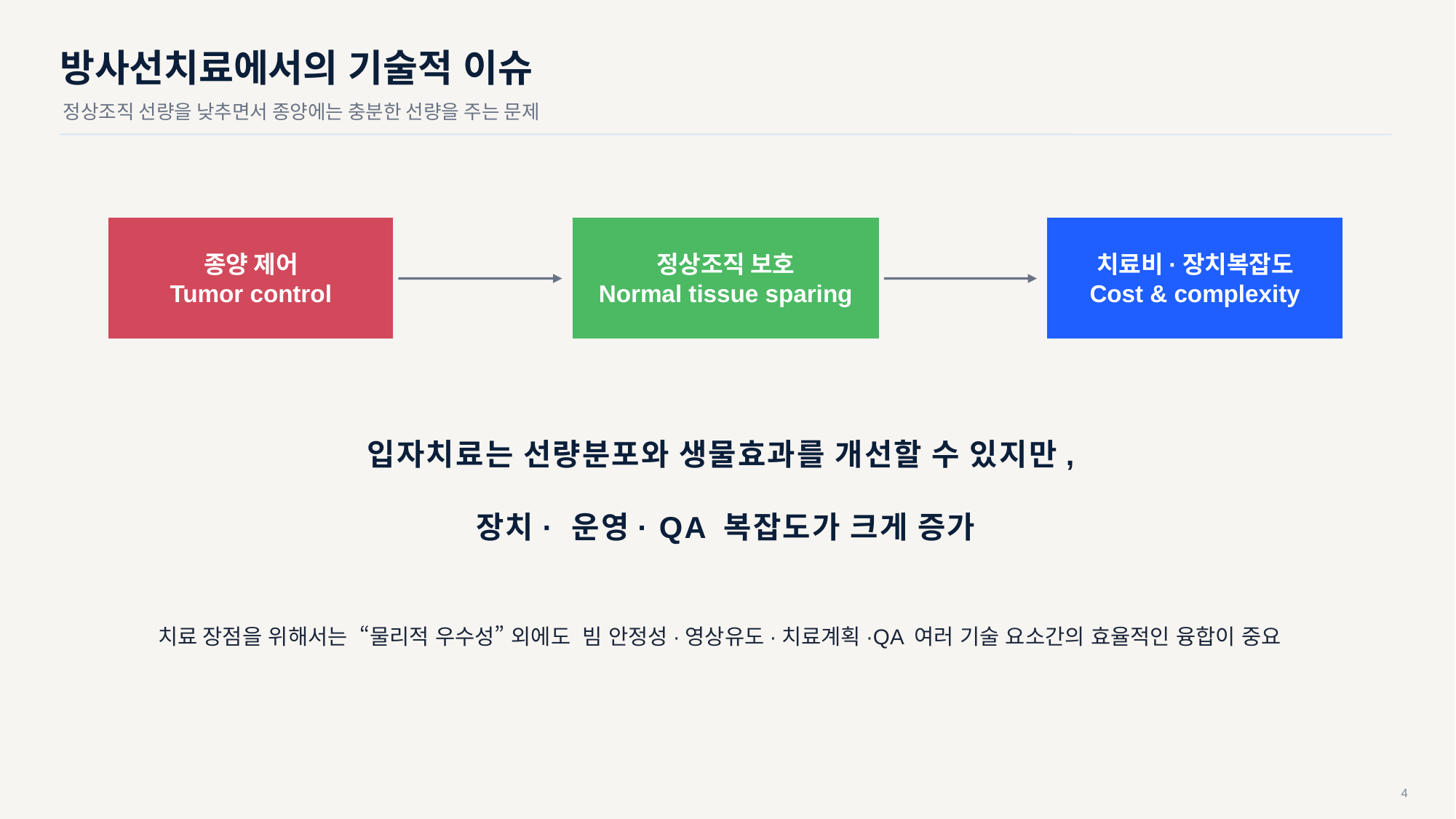

방사선치료에서의 기술적 이슈
정상조직 선량을 낮추면서 종양에는 충분한 선량을 주는 문제

종양 제어
Tumor control
정상조직 보호
Normal tissue sparing
치료비·장치복잡도
Cost & complexity

입자치료는 선량분포와 생물효과를 개선할 수 있지만,

장치· 운영· QA 복잡도가 크게 증가
치료 장점을 위해서는  “물리적 우수성” 외에도  빔 안정성·영상유도·치료계획·QA 여러 기술 요소간의 효율적인 융합이 중요
4